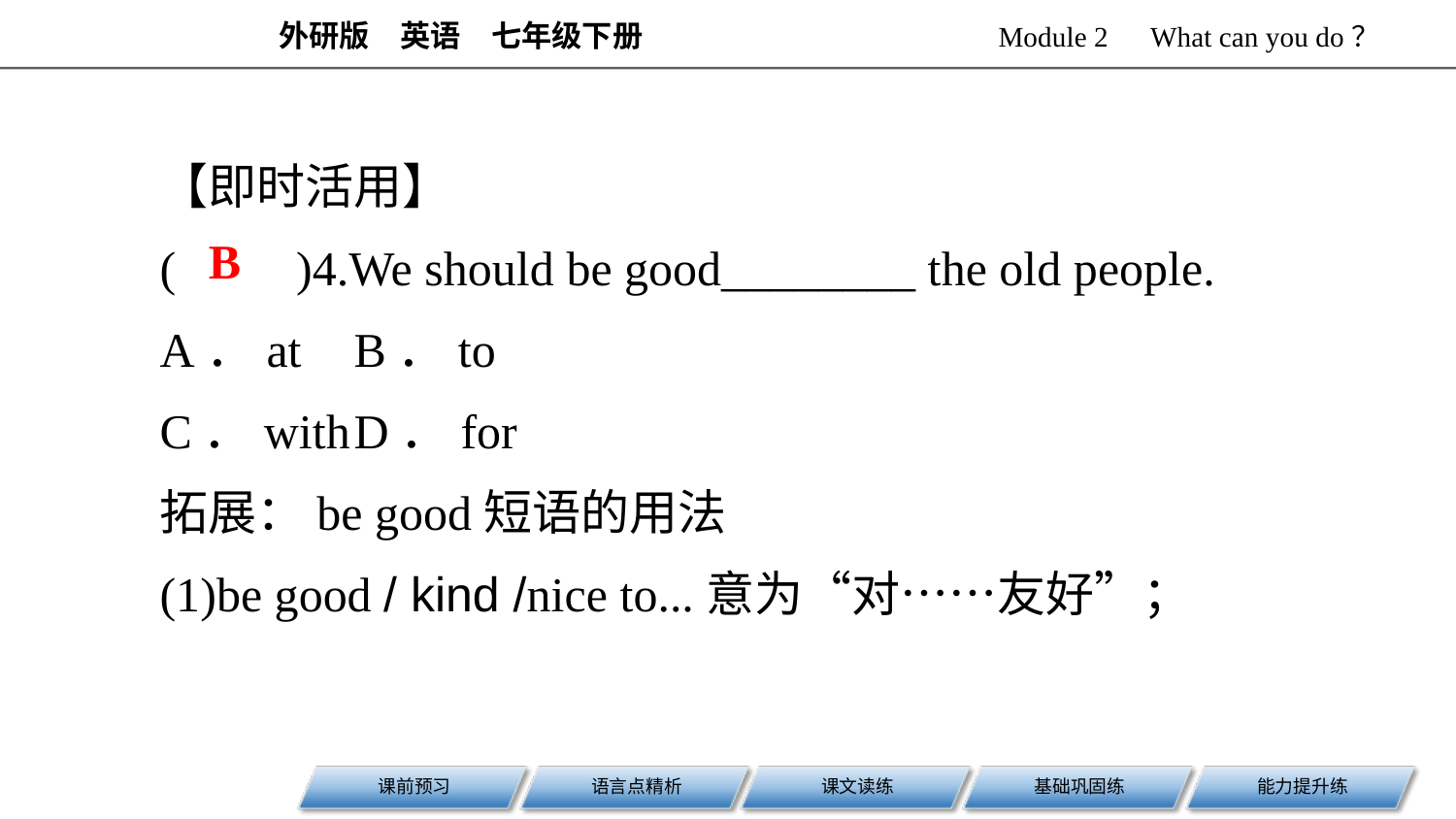

【即时活用】
(　　)4.We should be good________ the old people.
A．at	B．to
C．with	D．for
拓展：be good短语的用法
(1)be good / kind /nice to...意为“对……友好”；
B